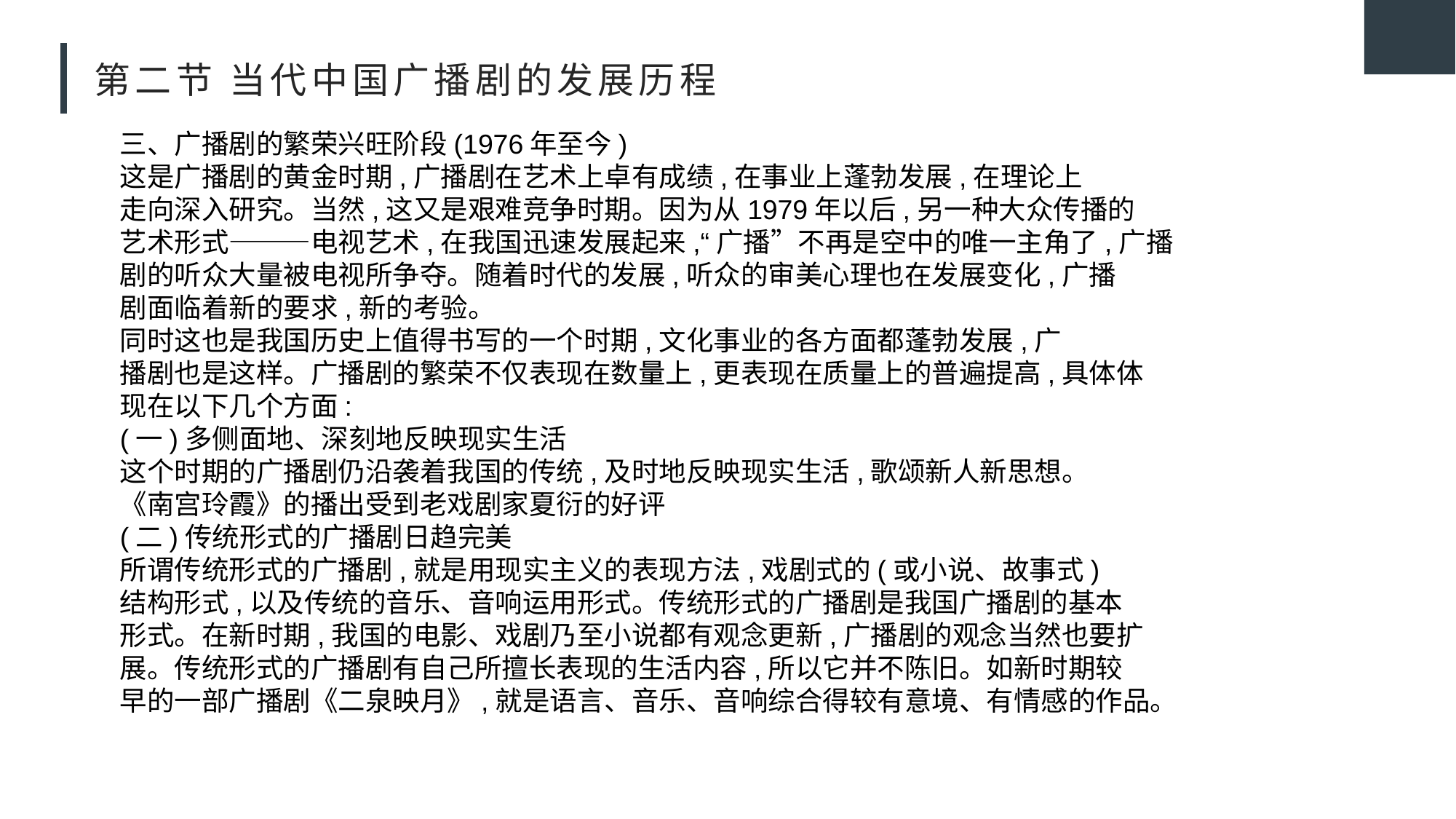

# 第二节 当代中国广播剧的发展历程
三、广播剧的繁荣兴旺阶段(1976年至今)
这是广播剧的黄金时期,广播剧在艺术上卓有成绩,在事业上蓬勃发展,在理论上
走向深入研究。当然,这又是艰难竞争时期。因为从1979年以后,另一种大众传播的
艺术形式———电视艺术,在我国迅速发展起来,“广播”不再是空中的唯一主角了,广播
剧的听众大量被电视所争夺。随着时代的发展,听众的审美心理也在发展变化,广播
剧面临着新的要求,新的考验。
同时这也是我国历史上值得书写的一个时期,文化事业的各方面都蓬勃发展,广
播剧也是这样。广播剧的繁荣不仅表现在数量上,更表现在质量上的普遍提高,具体体
现在以下几个方面:
(一)多侧面地、深刻地反映现实生活
这个时期的广播剧仍沿袭着我国的传统,及时地反映现实生活,歌颂新人新思想。
《南宫玲霞》的播出受到老戏剧家夏衍的好评
(二)传统形式的广播剧日趋完美
所谓传统形式的广播剧,就是用现实主义的表现方法,戏剧式的(或小说、故事式)
结构形式,以及传统的音乐、音响运用形式。传统形式的广播剧是我国广播剧的基本
形式。在新时期,我国的电影、戏剧乃至小说都有观念更新,广播剧的观念当然也要扩
展。传统形式的广播剧有自己所擅长表现的生活内容,所以它并不陈旧。如新时期较
早的一部广播剧《二泉映月》,就是语言、音乐、音响综合得较有意境、有情感的作品。